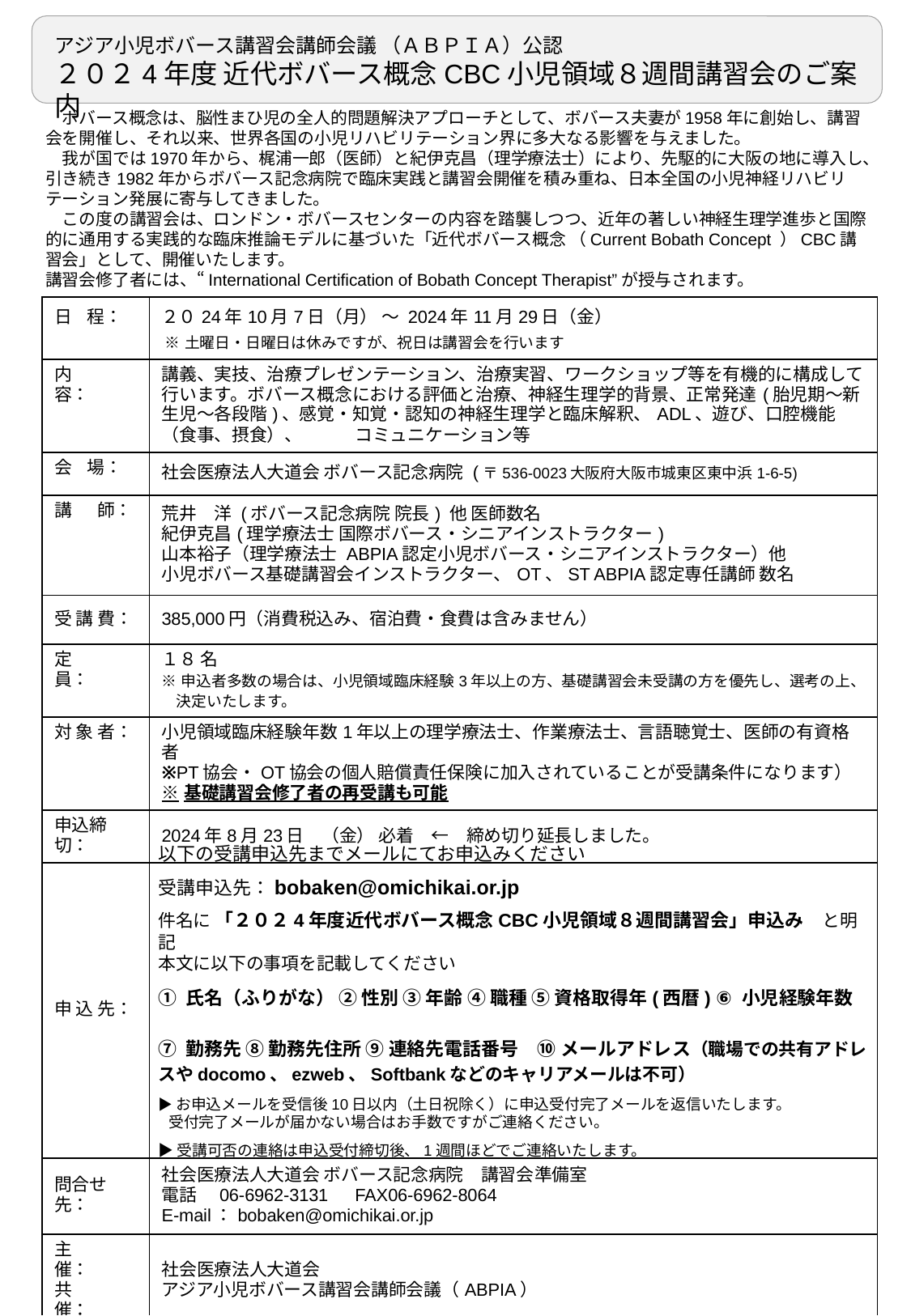

アジア小児ボバース講習会講師会議 （ＡＢＰＩＡ）公認
２０２4年度 近代ボバース概念CBC小児領域８週間講習会のご案内
　ボバース概念は、脳性まひ児の全人的問題解決アプローチとして、ボバース夫妻が1958年に創始し、講習会を開催し、それ以来、世界各国の小児リハビリテーション界に多大なる影響を与えました。
　我が国では1970年から、梶浦一郎（医師）と紀伊克昌（理学療法士）により、先駆的に大阪の地に導入し、引き続き1982年からボバース記念病院で臨床実践と講習会開催を積み重ね、日本全国の小児神経リハビリテーション発展に寄与してきました。
　この度の講習会は、ロンドン・ボバースセンターの内容を踏襲しつつ、近年の著しい神経生理学進歩と国際的に通用する実践的な臨床推論モデルに基づいた「近代ボバース概念 （Current Bobath Concept ）CBC講習会」として、開催いたします。
講習会修了者には、“International Certification of Bobath Concept Therapist”が授与されます。
| 日 程： | ２０24年10月7日（月） ～ 2024年11月29日（金）　 ※土曜日・日曜日は休みですが、祝日は講習会を行います |
| --- | --- |
| 内　　容： | 講義、実技、治療プレゼンテーション、治療実習、ワークショップ等を有機的に構成して行います。ボバース概念における評価と治療、神経生理学的背景、正常発達(胎児期～新生児～各段階)、感覚・知覚・認知の神経生理学と臨床解釈、ADL、遊び、口腔機能（食事、摂食）、　　　コミュニケーション等 |
| 会 場： | 社会医療法人大道会 ボバース記念病院 (〒536-0023大阪府大阪市城東区東中浜1-6-5) |
| 講　 師： | 荒井　洋 (ボバース記念病院 院長) 他 医師数名 紀伊克昌(理学療法士 国際ボバース・シニアインストラクター) 山本裕子（理学療法士 ABPIA認定小児ボバース・シニアインストラクター）他 小児ボバース基礎講習会インストラクター、OT、ST ABPIA認定専任講師 数名 |
| 受 講 費： | 385,000円（消費税込み、宿泊費・食費は含みません） |
| 定　　 員： | １８ 名 ※申込者多数の場合は、小児領域臨床経験3年以上の方、基礎講習会未受講の方を優先し、選考の上、 決定いたします。 |
| 対 象 者： | 小児領域臨床経験年数1年以上の理学療法士、作業療法士、言語聴覚士、医師の有資格者 ※PT協会・OT協会の個人賠償責任保険に加入されていることが受講条件になります） ※基礎講習会修了者の再受講も可能 |
| 申込締切： | 2024年8月23日　（金） 必着　←　締め切り延長しました。 |
| 申 込 先： |  |
| 問合せ先： | 社会医療法人大道会 ボバース記念病院　講習会準備室 電話　06-6962-3131　FAX06-6962-8064 E-mail：bobaken@omichikai.or.jp |
| 主　　 催： 共　　 催： | 社会医療法人大道会 アジア小児ボバース講習会講師会議（ABPIA） |
以下の受講申込先までメールにてお申込みください

受講申込先：bobaken@omichikai.or.jp

件名に 「２０２4年度近代ボバース概念CBC小児領域８週間講習会」申込み　と明記
本文に以下の事項を記載してください

① 氏名（ふりがな） ② 性別 ③ 年齢 ④ 職種 ⑤ 資格取得年(西暦) ⑥ 小児経験年数
⑦ 勤務先 ⑧ 勤務先住所 ⑨ 連絡先電話番号　⑩ メールアドレス（職場での共有アドレスやdocomo、ezweb、Softbankなどのキャリアメールは不可）

▶お申込メールを受信後10日以内（土日祝除く）に申込受付完了メールを返信いたします。
  受付完了メールが届かない場合はお手数ですがご連絡ください。

▶受講可否の連絡は申込受付締切後、1週間ほどでご連絡いたします。